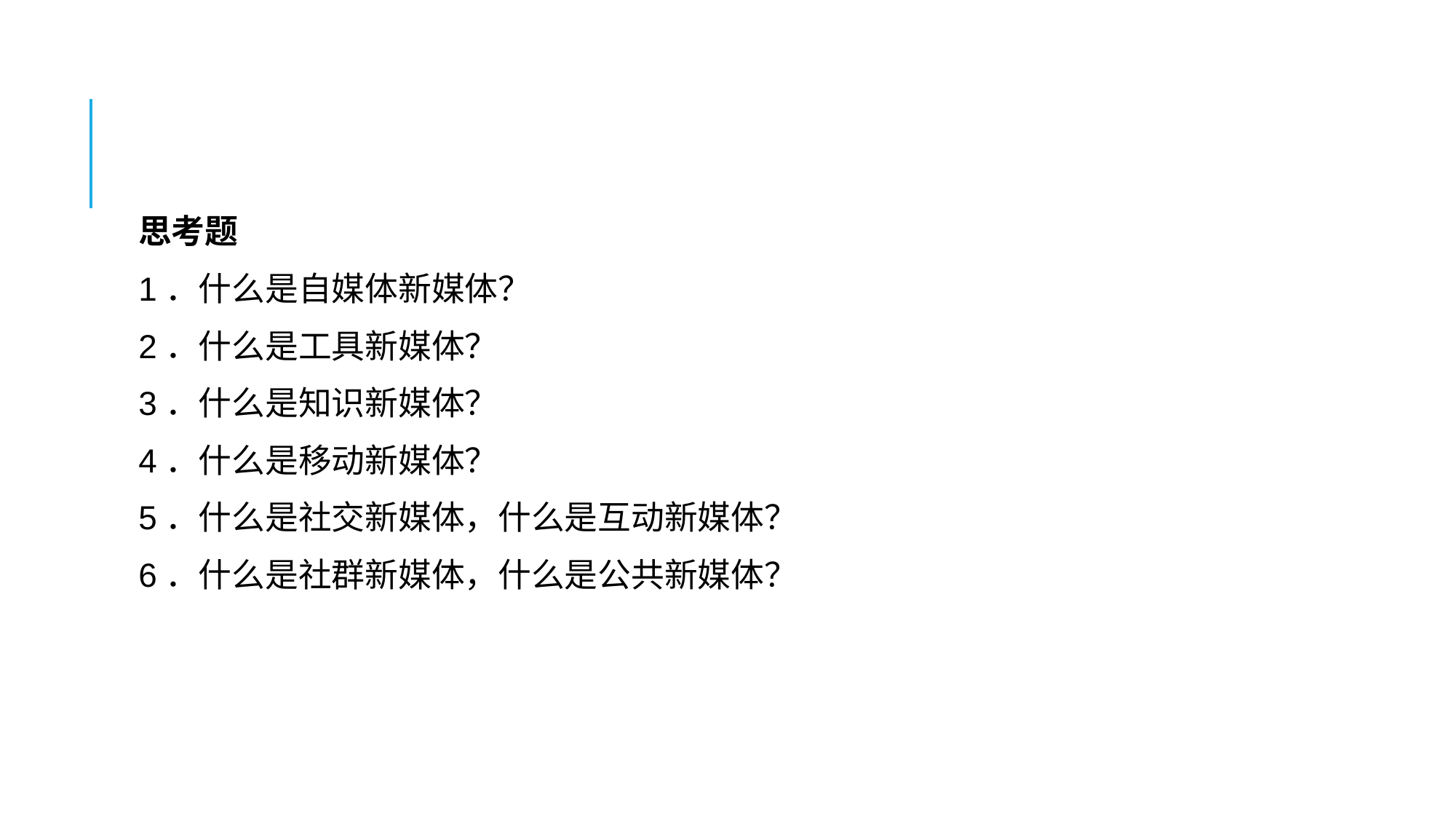

#
思考题
1．什么是自媒体新媒体？
2．什么是工具新媒体？
3．什么是知识新媒体？
4．什么是移动新媒体？
5．什么是社交新媒体，什么是互动新媒体？
6．什么是社群新媒体，什么是公共新媒体？